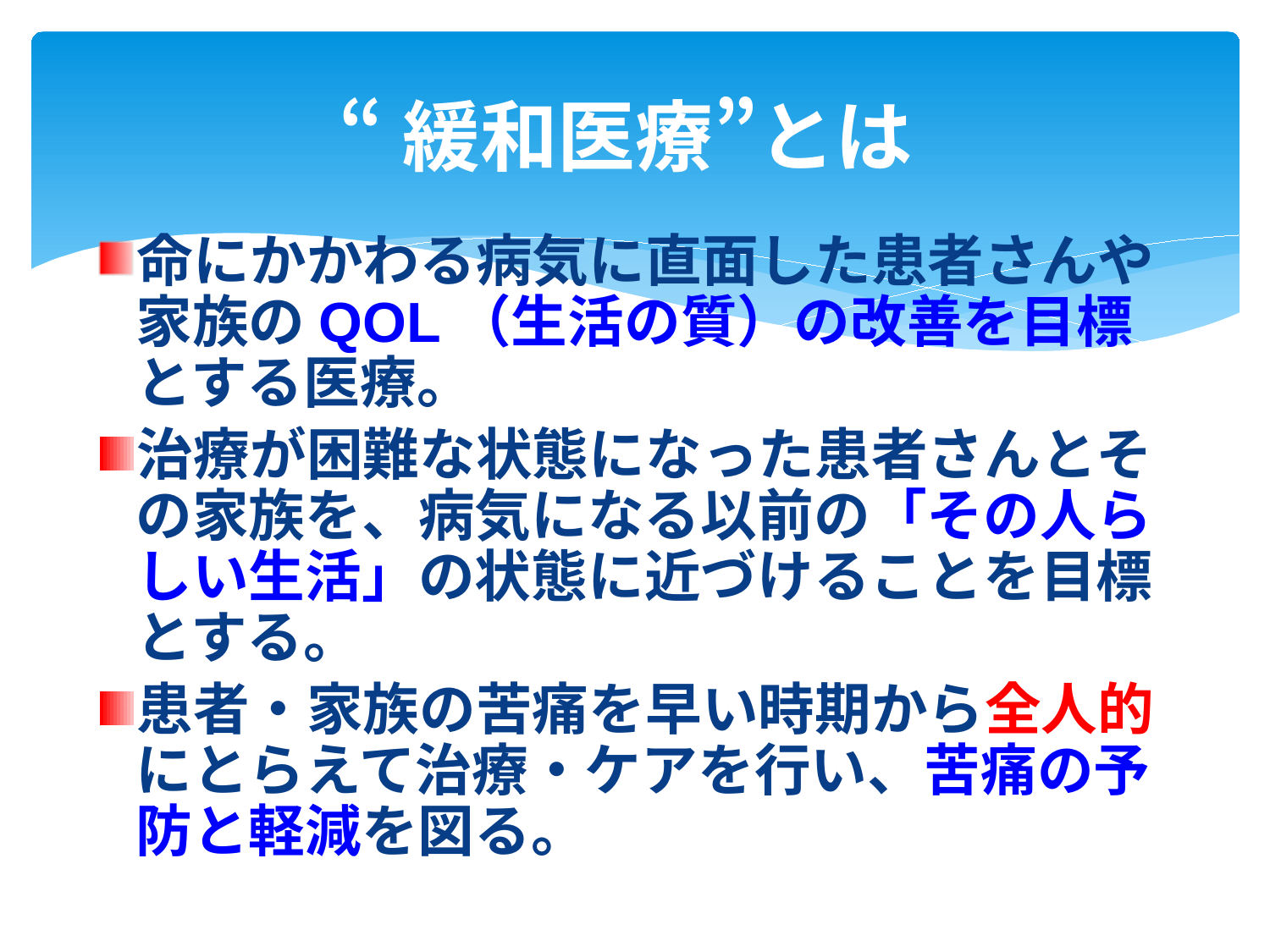

# “緩和医療”とは
命にかかわる病気に直面した患者さんや家族のQOL（生活の質）の改善を目標とする医療。
治療が困難な状態になった患者さんとその家族を、病気になる以前の「その人らしい生活」の状態に近づけることを目標とする。
患者・家族の苦痛を早い時期から全人的にとらえて治療・ケアを行い、苦痛の予防と軽減を図る。